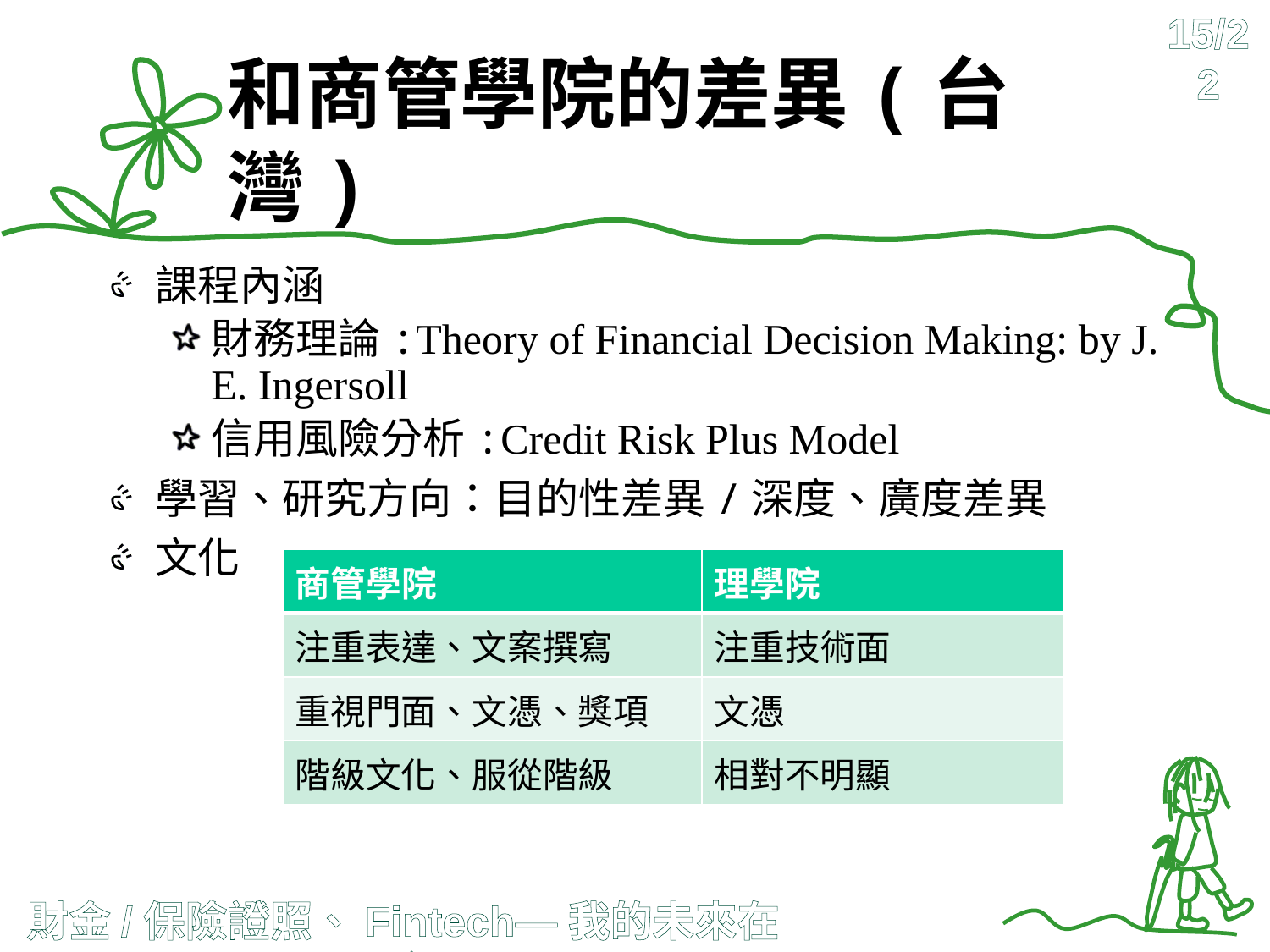

15/22
# 和商管學院的差異(台灣)
課程內涵
財務理論:Theory of Financial Decision Making: by J. E. Ingersoll
信用風險分析:Credit Risk Plus Model
學習、研究方向：目的性差異/深度、廣度差異
文化
| 商管學院 | 理學院 |
| --- | --- |
| 注重表達、文案撰寫 | 注重技術面 |
| 重視門面、文憑、獎項 | 文憑 |
| 階級文化、服從階級 | 相對不明顯 |
財金/保險證照、Fintech—我的未來在哪裡